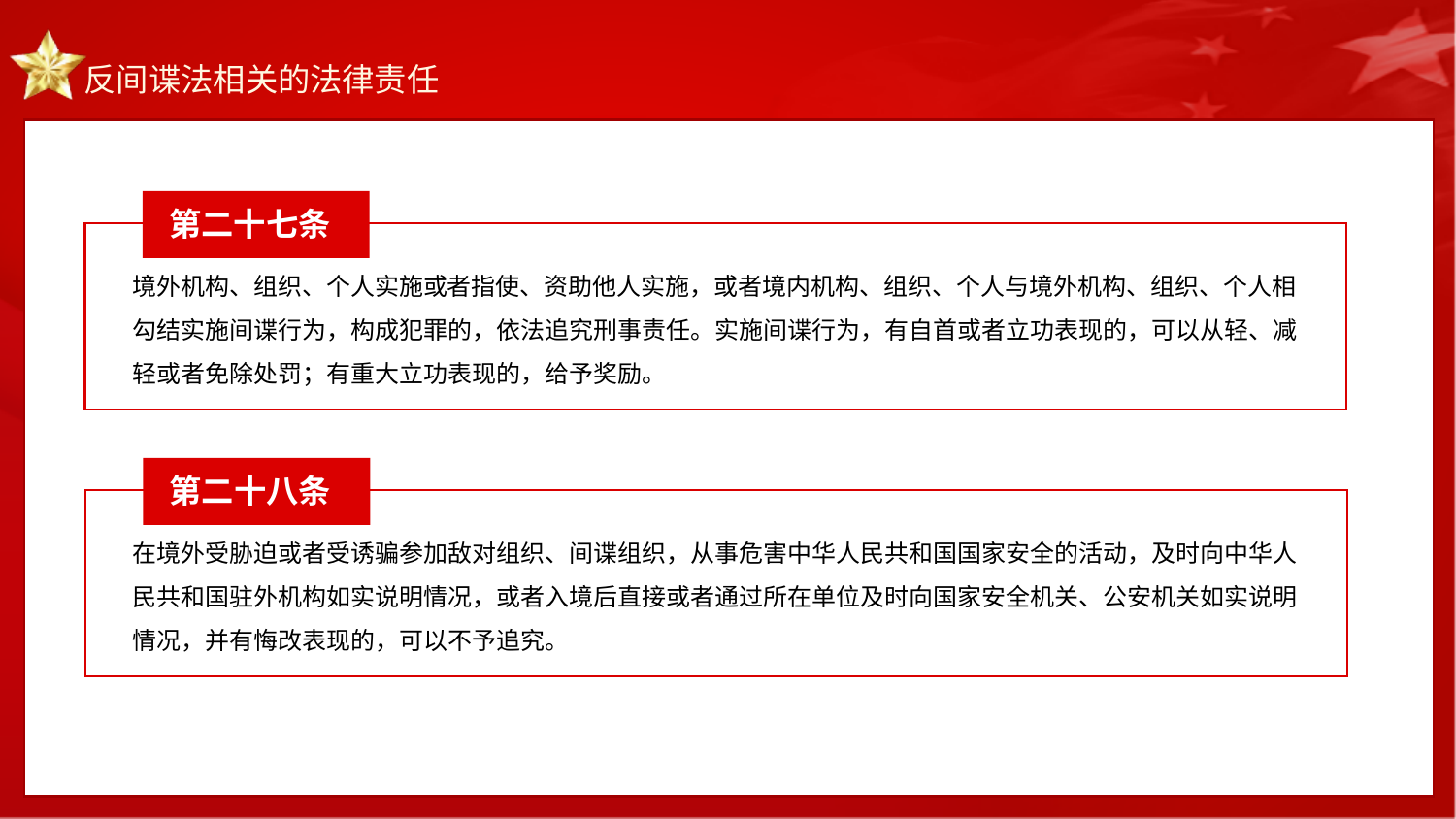

第二十七条

境外机构、组织、个人实施或者指使、资助他人实施，或者境内机构、组织、个人与境外机构、组织、个人相勾结实施间谍行为，构成犯罪的，依法追究刑事责任。实施间谍行为，有自首或者立功表现的，可以从轻、减轻或者免除处罚；有重大立功表现的，给予奖励。

第二十八条

在境外受胁迫或者受诱骗参加敌对组织、间谍组织，从事危害中华人民共和国国家安全的活动，及时向中华人民共和国驻外机构如实说明情况，或者入境后直接或者通过所在单位及时向国家安全机关、公安机关如实说明情况，并有悔改表现的，可以不予追究。